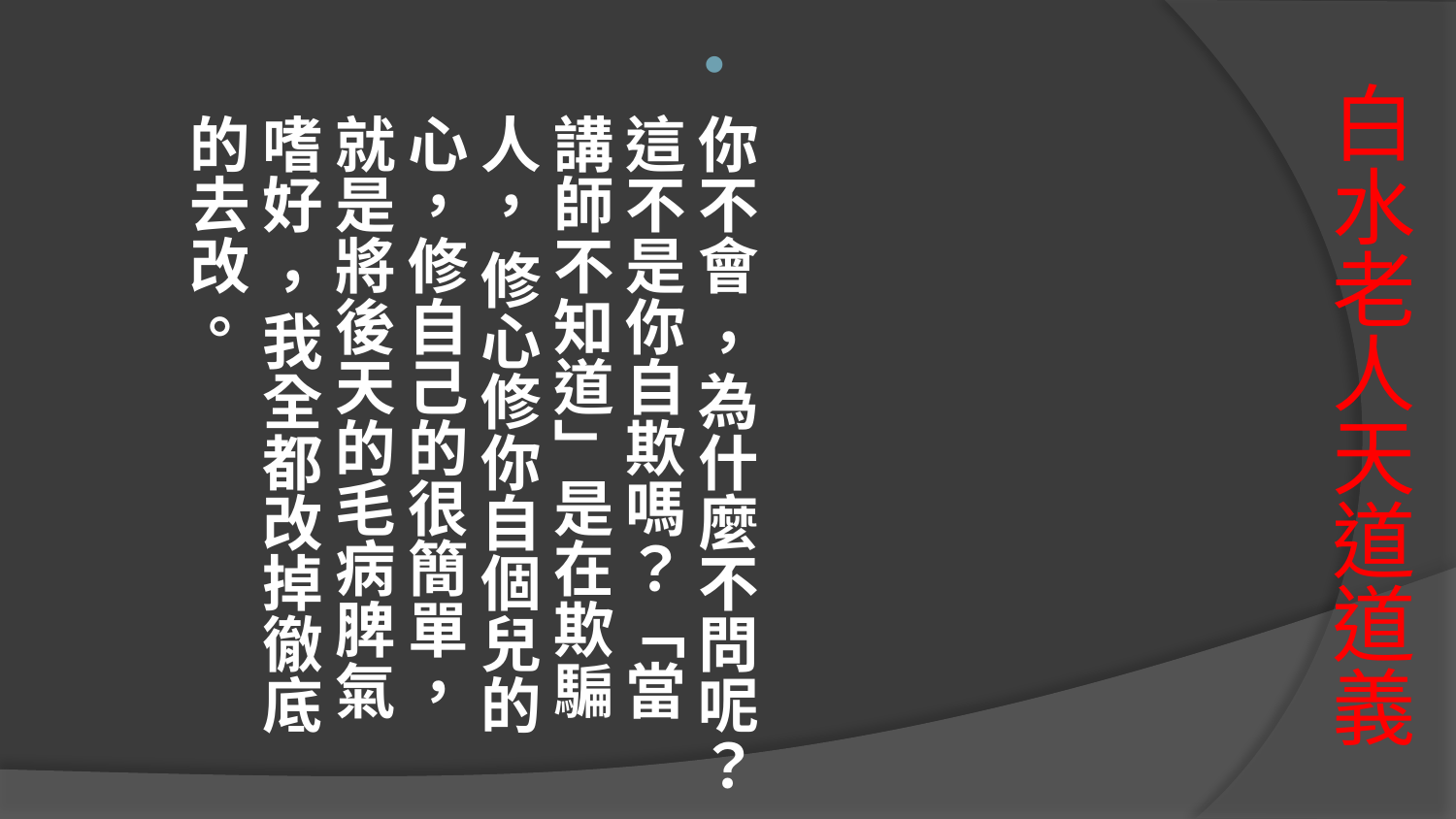

你不會 ，為什麼不問呢？這不是你自欺嗎？「當講師不知道」是在欺騙人， 修心修你自個兒的心，修自己的很簡單，就是將後天的毛病脾氣嗜好 ，我全都改掉徹底的去改。
# 白水老人天道道義